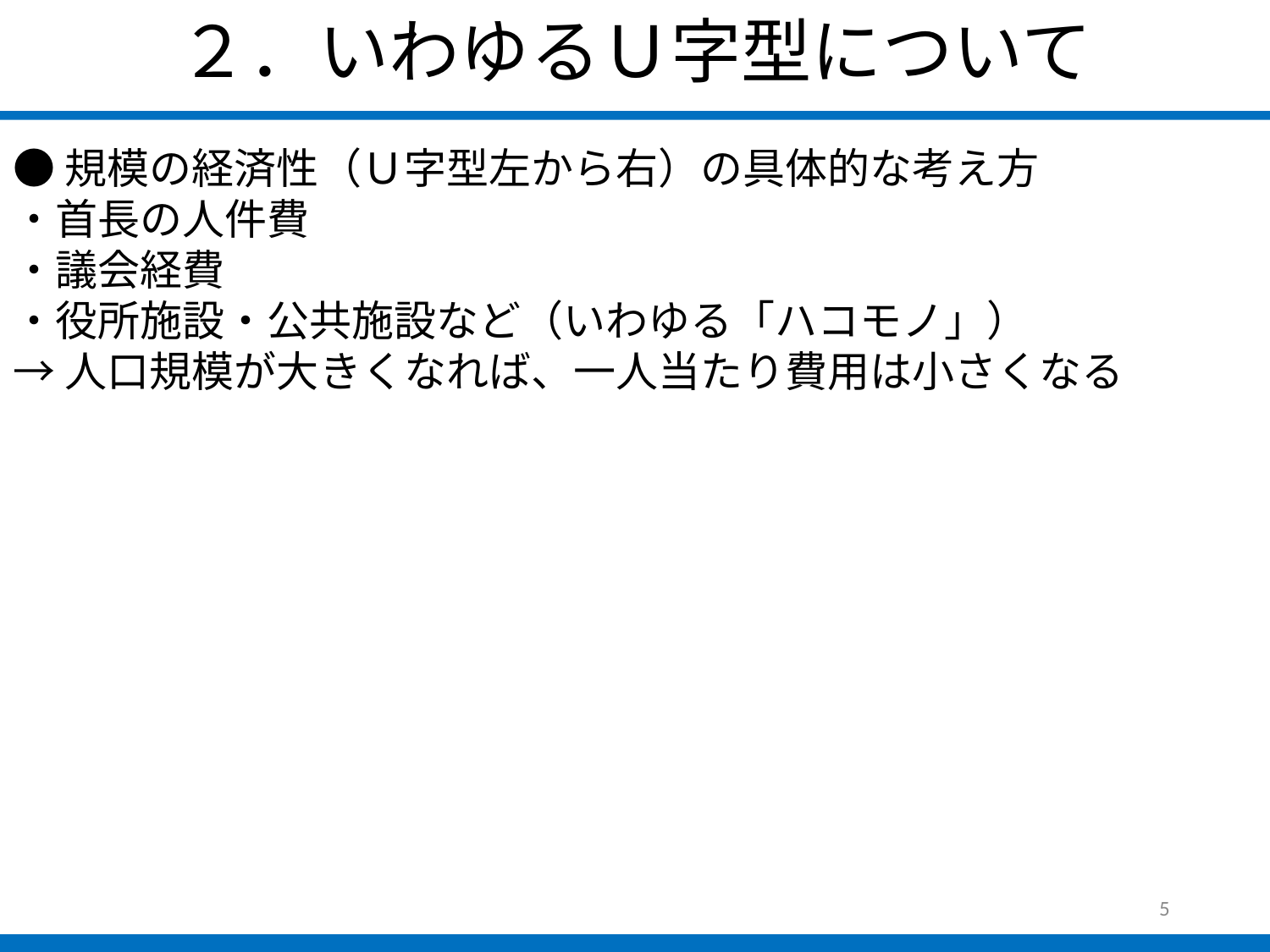

２．いわゆるＵ字型について

●規模の経済性（Ｕ字型左から右）の具体的な考え方
・首長の人件費
・議会経費
・役所施設・公共施設など（いわゆる「ハコモノ」）
→人口規模が大きくなれば、一人当たり費用は小さくなる
5